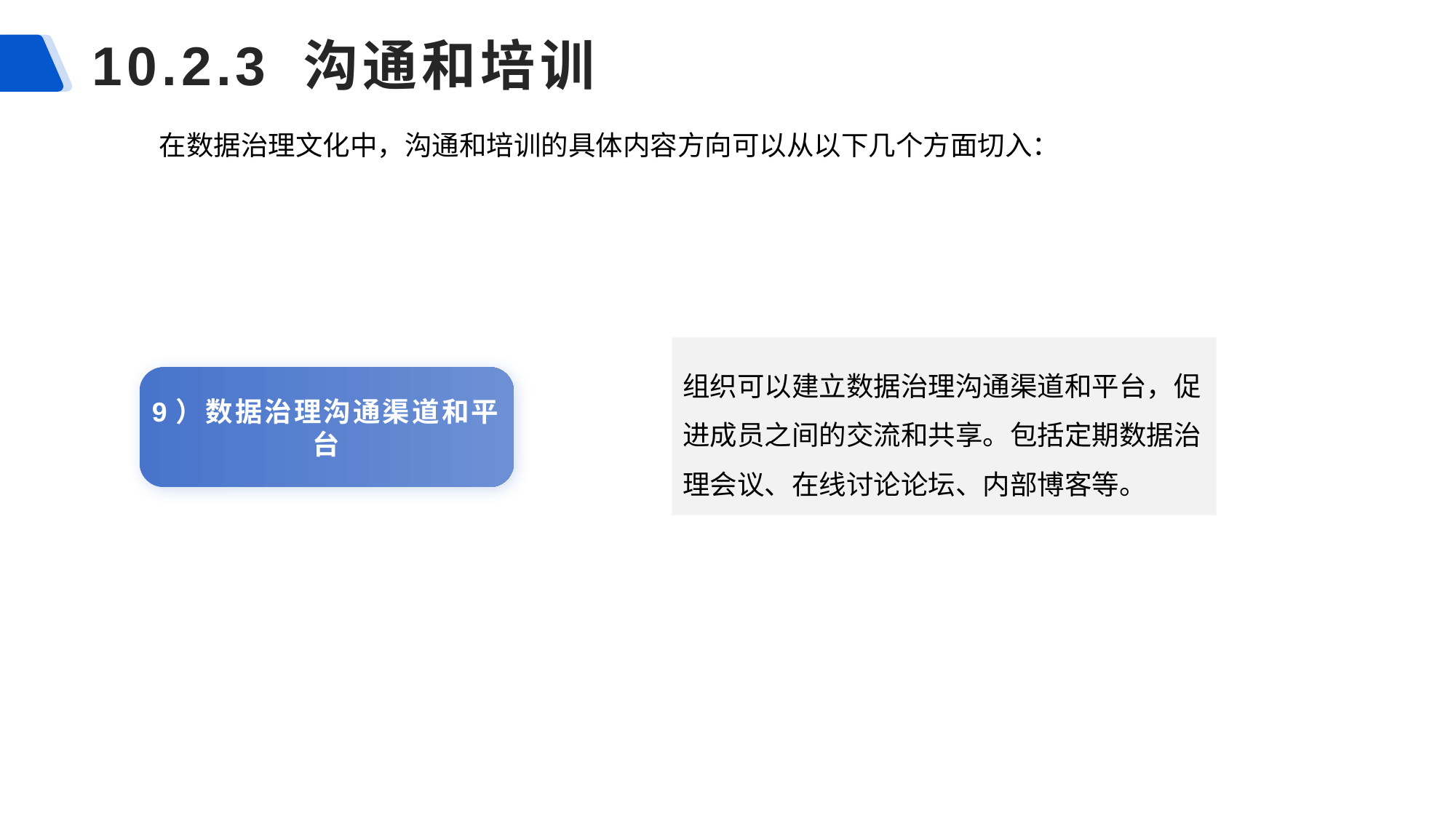

# 10.2.3 沟通和培训
在数据治理文化中，沟通和培训的具体内容方向可以从以下几个方面切入：
组织可以建立数据治理沟通渠道和平台，促进成员之间的交流和共享。包括定期数据治理会议、在线讨论论坛、内部博客等。
9）数据治理沟通渠道和平台